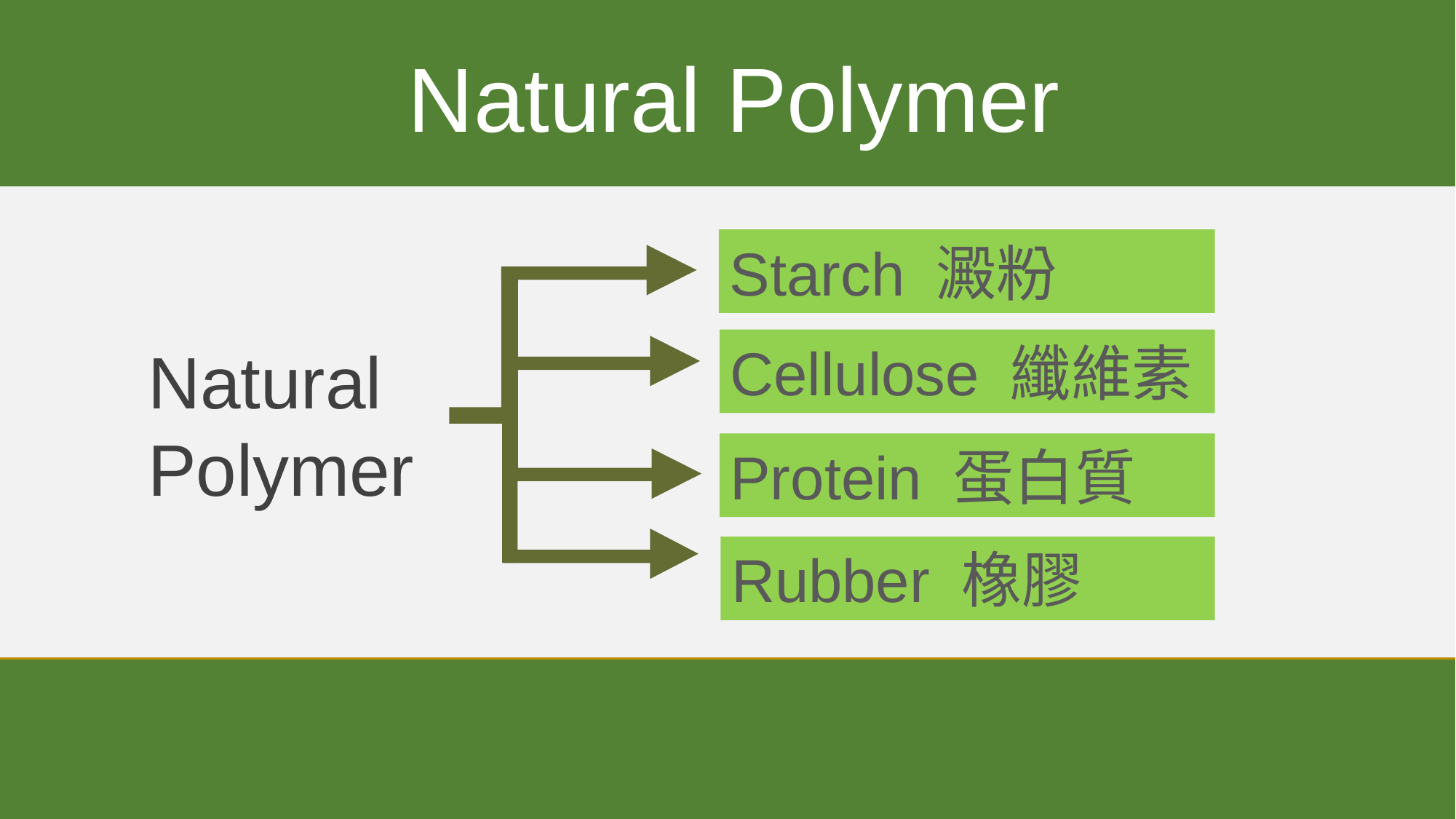

Natural Polymer
Starch 澱粉

Cellulose 纖維素
Natural Polymer

Protein 蛋白質
Rubber 橡膠